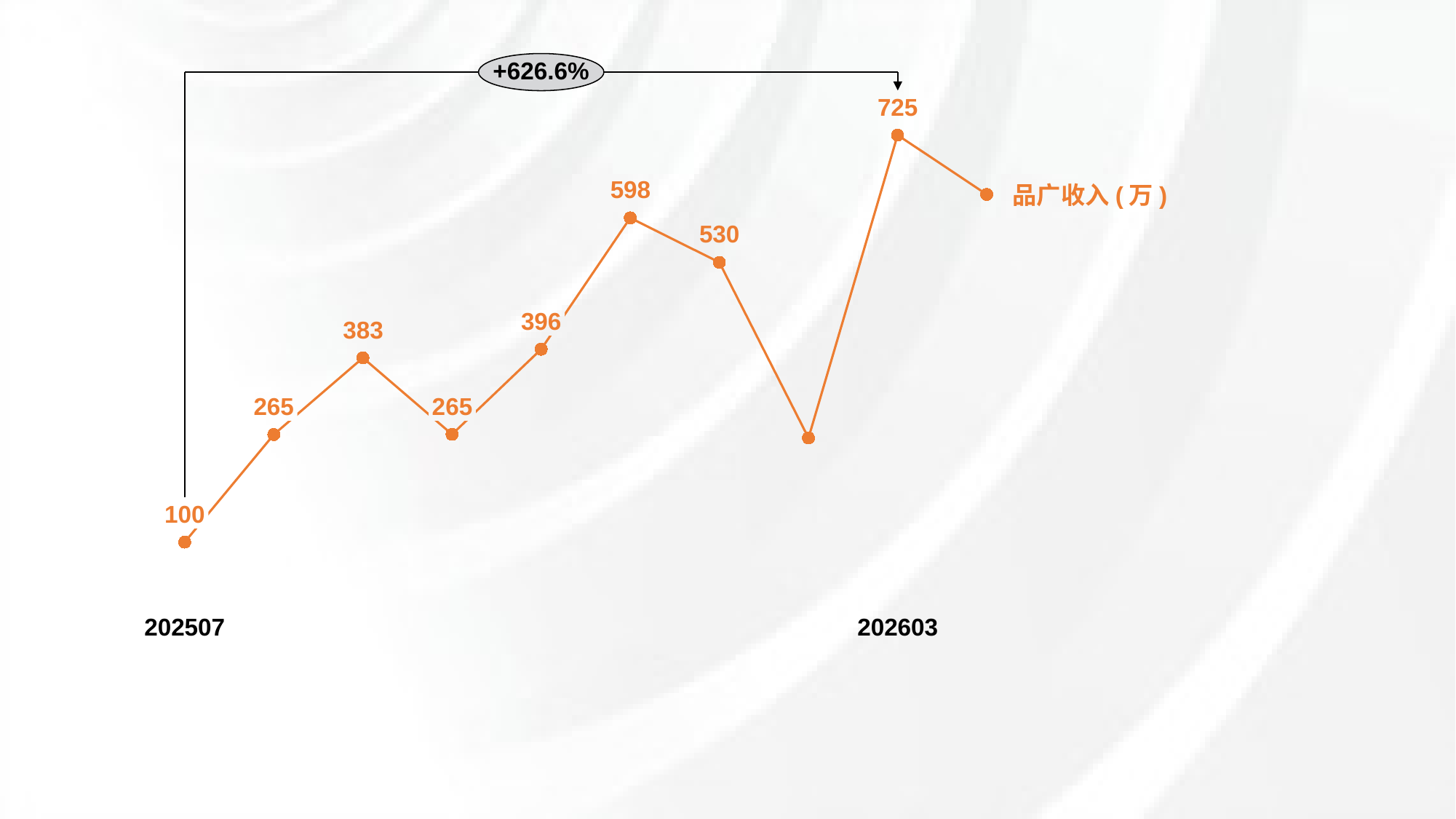

+626.6%
725

### Chart

| Category |  |
|---|---|
598
品广收入(万)
530
396
383
265
265
100
202507
202603